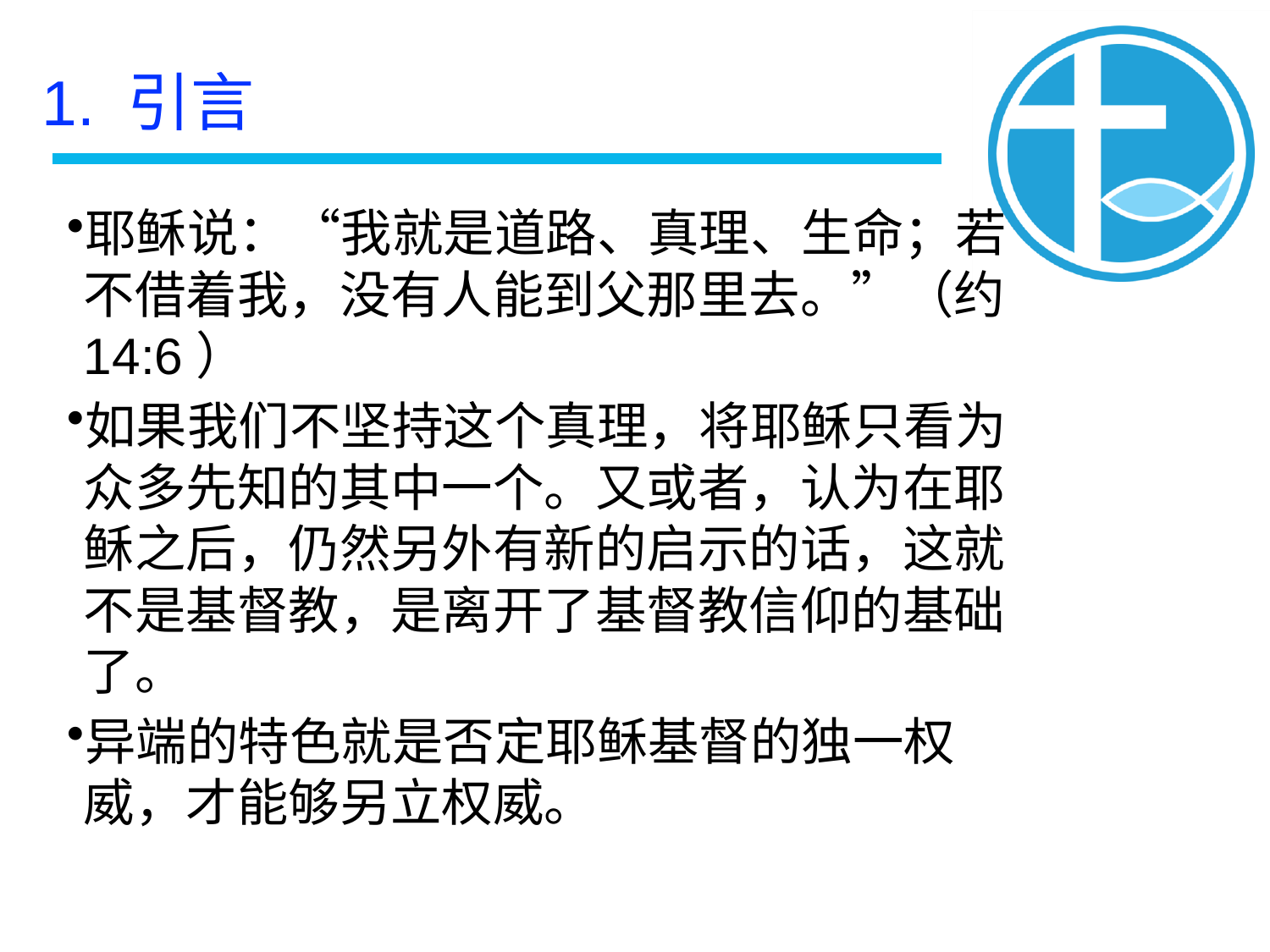

1. 引言
耶稣说：“我就是道路、真理、生命；若不借着我，没有人能到父那里去。”（约14:6）
如果我们不坚持这个真理，将耶稣只看为众多先知的其中一个。又或者，认为在耶稣之后，仍然另外有新的启示的话，这就不是基督教，是离开了基督教信仰的基础了。
异端的特色就是否定耶稣基督的独一权威，才能够另立权威。